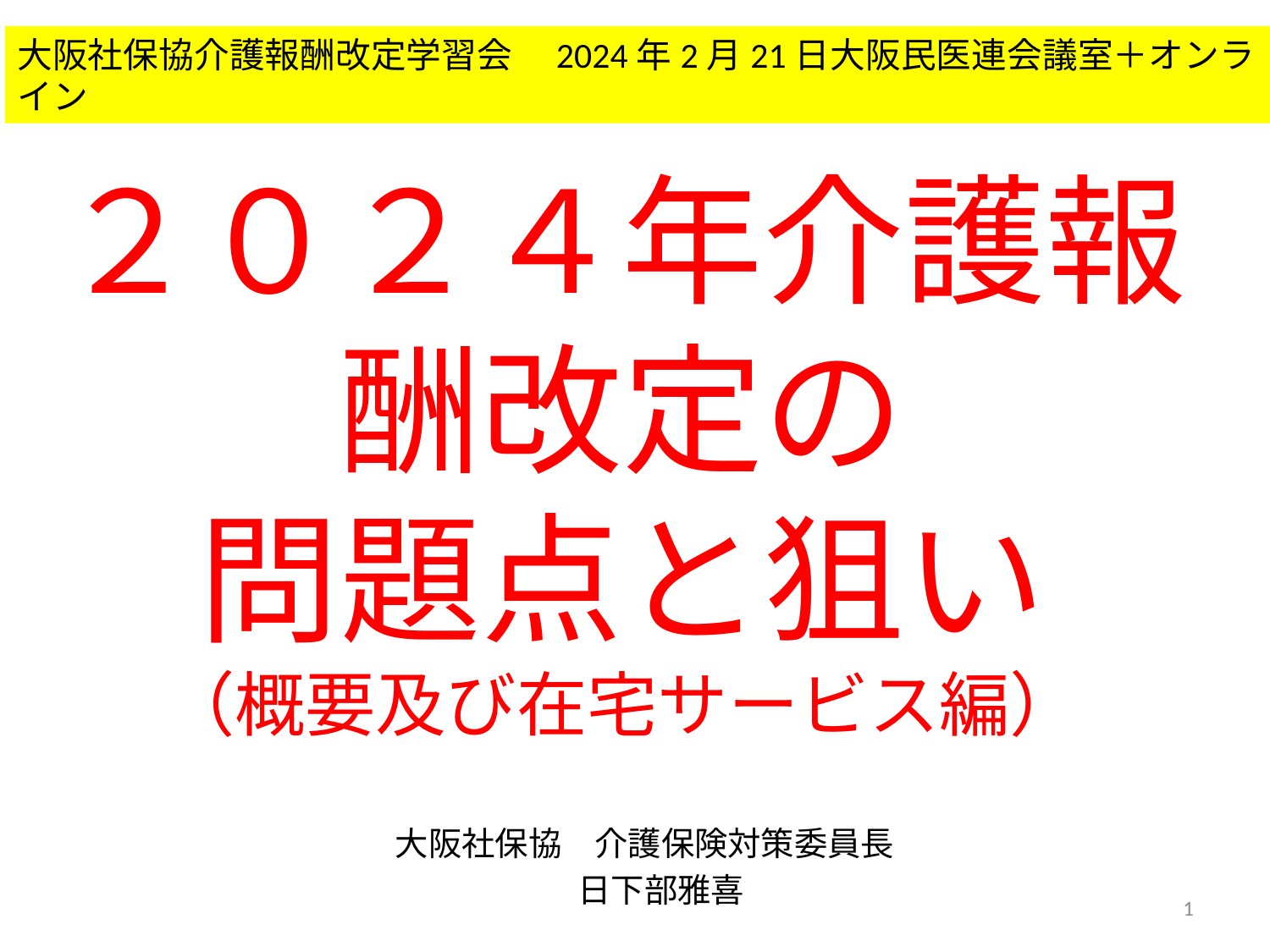

大阪社保協介護報酬改定学習会　2024年2月21日大阪民医連会議室＋オンライン

# ２０２４年介護報酬改定の 問題点と狙い （概要及び在宅サービス編）
大阪社保協　介護保険対策委員長
　日下部雅喜
1